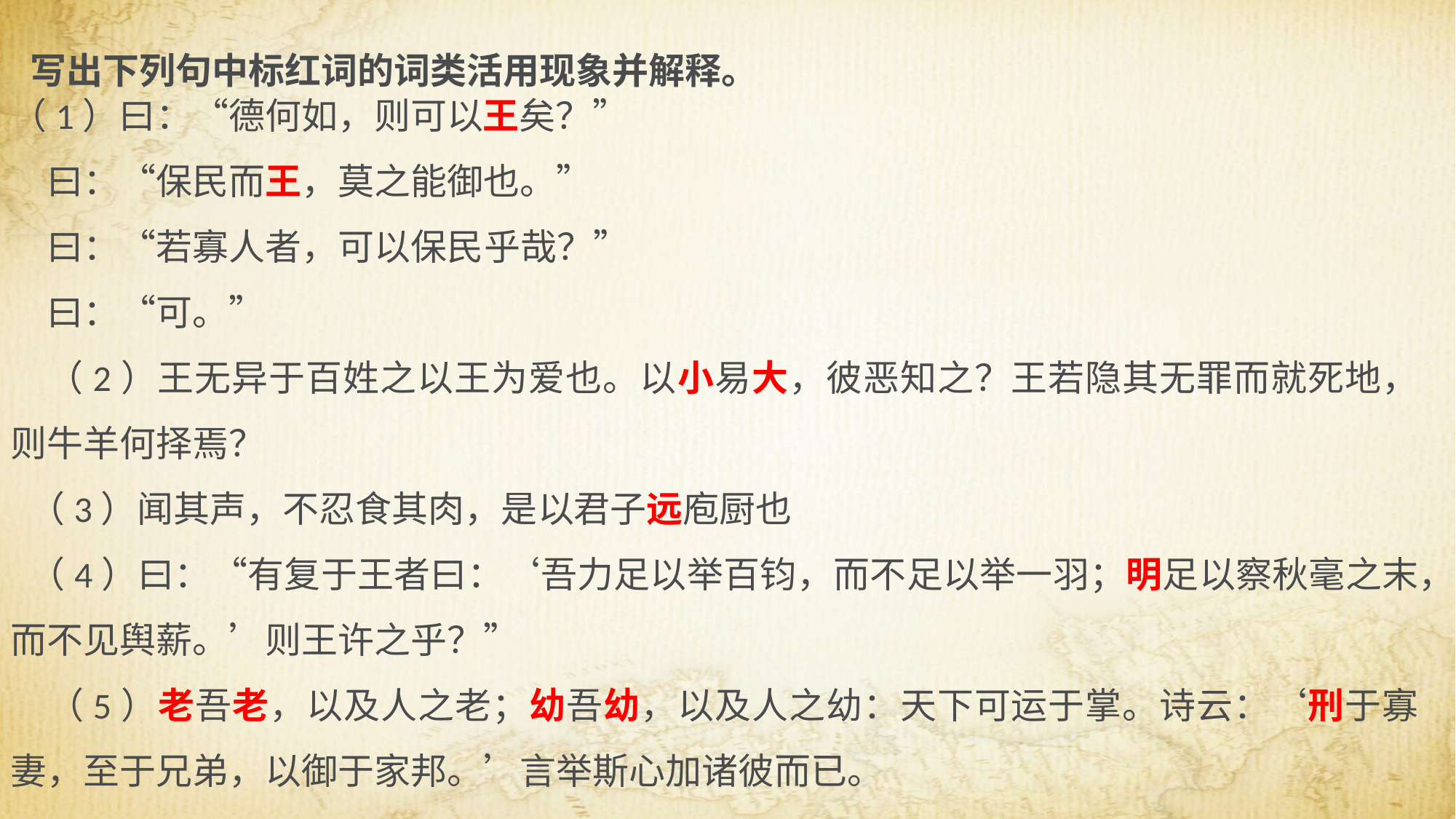

写出下列句中标红词的词类活用现象并解释。
（1）曰：“德何如，则可以王矣？”
曰：“保民而王，莫之能御也。”
曰：“若寡人者，可以保民乎哉？”
曰：“可。”
（2）王无异于百姓之以王为爱也。以小易大，彼恶知之？王若隐其无罪而就死地，则牛羊何择焉？
（3）闻其声，不忍食其肉，是以君子远庖厨也
（4）曰：“有复于王者曰：‘吾力足以举百钧，而不足以举一羽；明足以察秋毫之末，而不见舆薪。’则王许之乎？”
 （5）老吾老，以及人之老；幼吾幼，以及人之幼：天下可运于掌。诗云：‘刑于寡妻，至于兄弟，以御于家邦。’言举斯心加诸彼而已。